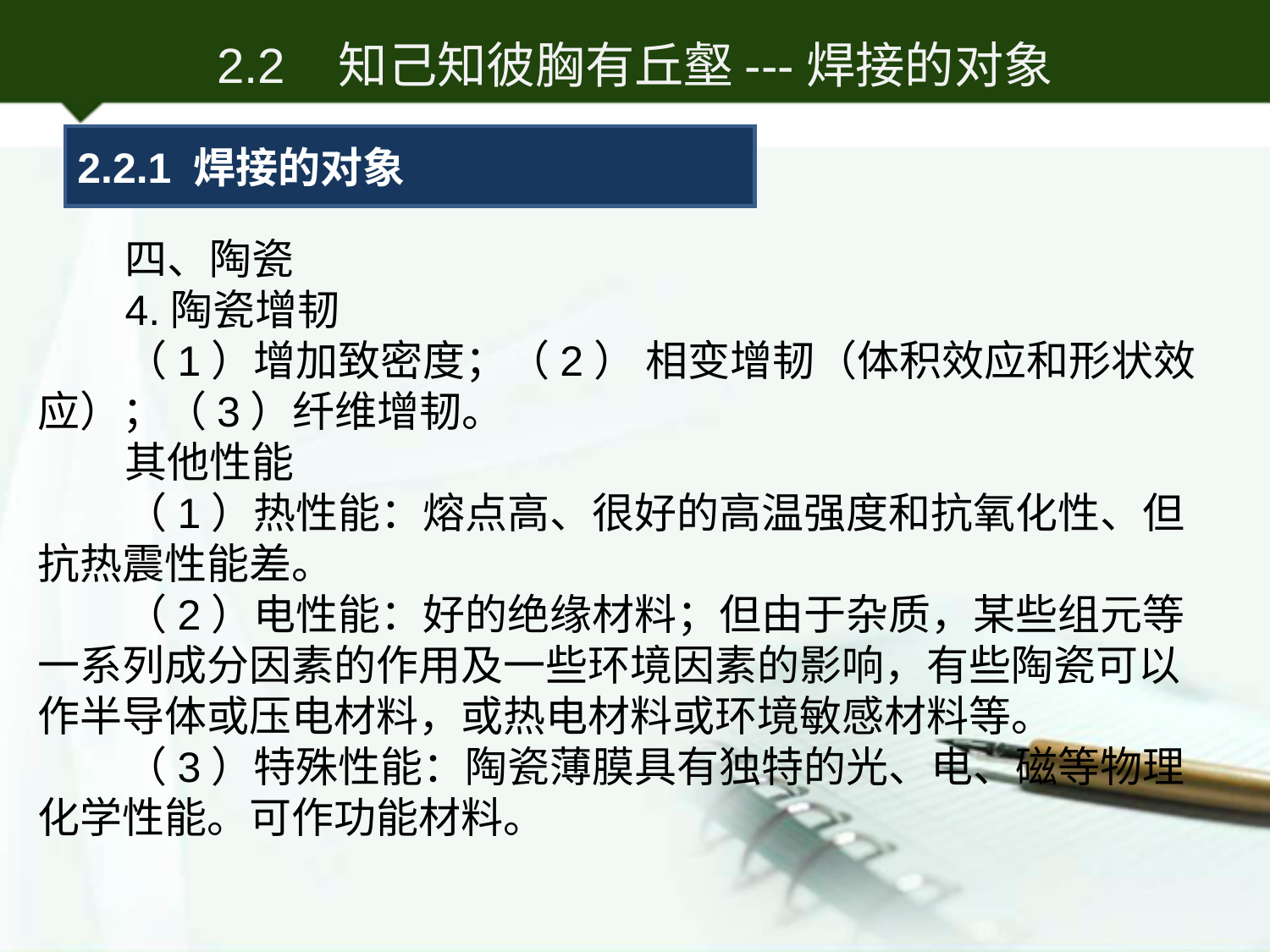

2.2   知己知彼胸有丘壑---焊接的对象
2.2.1 焊接的对象
四、陶瓷
4.陶瓷增韧
（1）增加致密度；（2） 相变增韧（体积效应和形状效应）；（3）纤维增韧。
其他性能
（1）热性能：熔点高、很好的高温强度和抗氧化性、但抗热震性能差。
（2）电性能：好的绝缘材料；但由于杂质，某些组元等一系列成分因素的作用及一些环境因素的影响，有些陶瓷可以作半导体或压电材料，或热电材料或环境敏感材料等。
（3）特殊性能：陶瓷薄膜具有独特的光、电、磁等物理化学性能。可作功能材料。